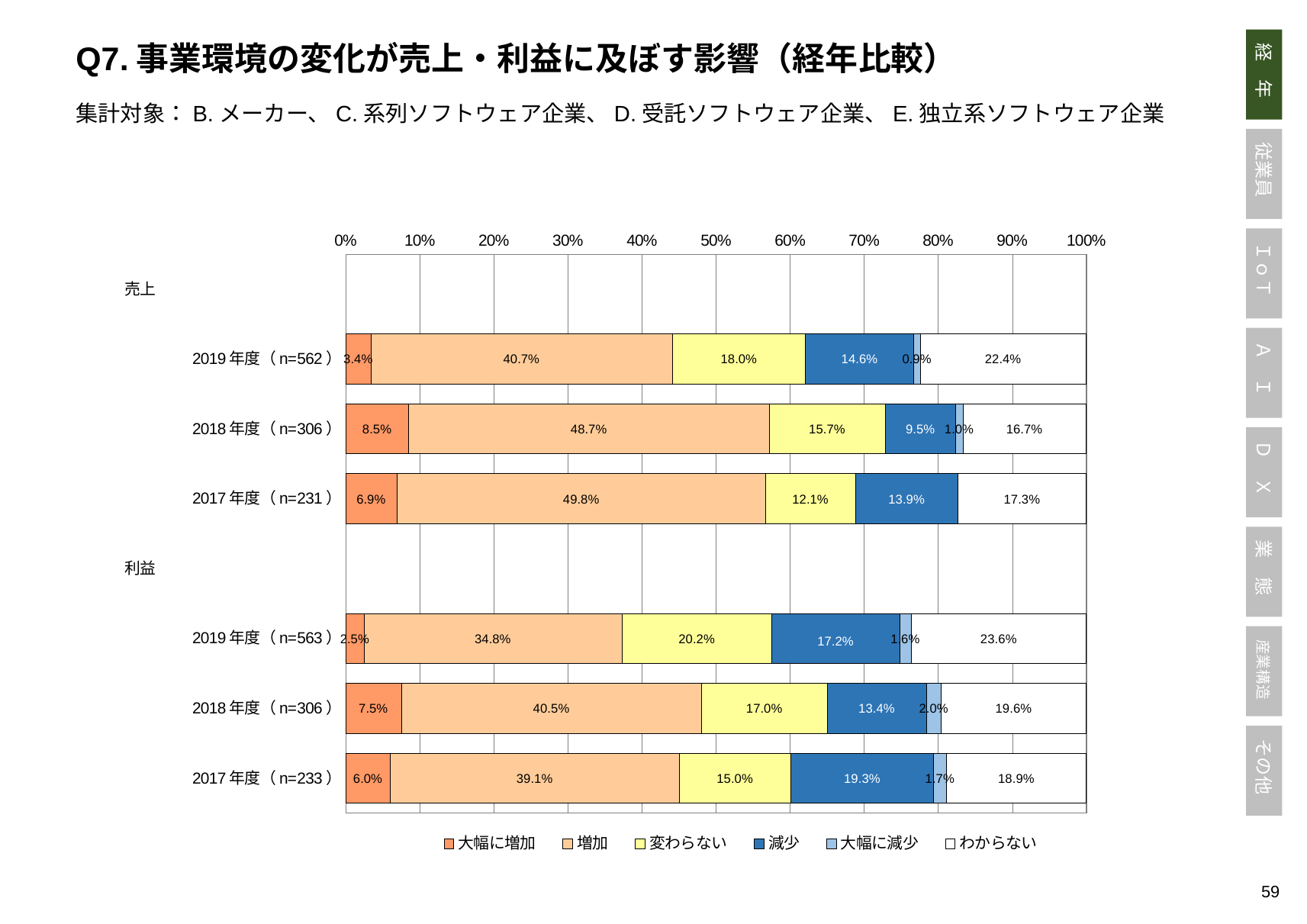

Q7.事業環境の変化が売上・利益に及ぼす影響（経年比較）
集計対象：B.メーカー、C.系列ソフトウェア企業、D.受託ソフトウェア企業、E.独立系ソフトウェア企業

### Chart

| Category | 大幅に増加 | 増加 | 変わらない | 減少 | 大幅に減少 | わからない |
|---|---|---|---|---|---|---|
| 売上　　　　　　　　　　　　 | None | None | None | None | None | None |
| 2019年度（n=562） | 0.033807829181494664 | 0.40747330960854095 | 0.1797153024911032 | 0.14590747330960854 | 0.008896797153024912 | 0.22419928825622776 |
| 2018年度（n=306） | 0.08496732026143791 | 0.4869281045751634 | 0.1568627450980392 | 0.09477124183006536 | 0.00980392156862745 | 0.16666666666666666 |
| 2017年度（n=231） | 0.06926406926406926 | 0.49783549783549785 | 0.12121212121212122 | 0.13852813852813853 | 0.0 | 0.17316017316017315 |
| 利益　　　　　　　　　　　　 | None | None | None | None | None | None |
| 2019年度（n=563） | 0.02486678507992895 | 0.3481349911190053 | 0.2024866785079929 | 0.17229129662522202 | 0.015985790408525755 | 0.23623445825932504 |
| 2018年度（n=306） | 0.07516339869281045 | 0.40522875816993464 | 0.16993464052287582 | 0.13398692810457516 | 0.0196078431372549 | 0.19607843137254902 |
| 2017年度（n=233） | 0.060085836909871244 | 0.3905579399141631 | 0.15021459227467812 | 0.19313304721030042 | 0.017167381974248927 | 0.1888412017167382 |
59